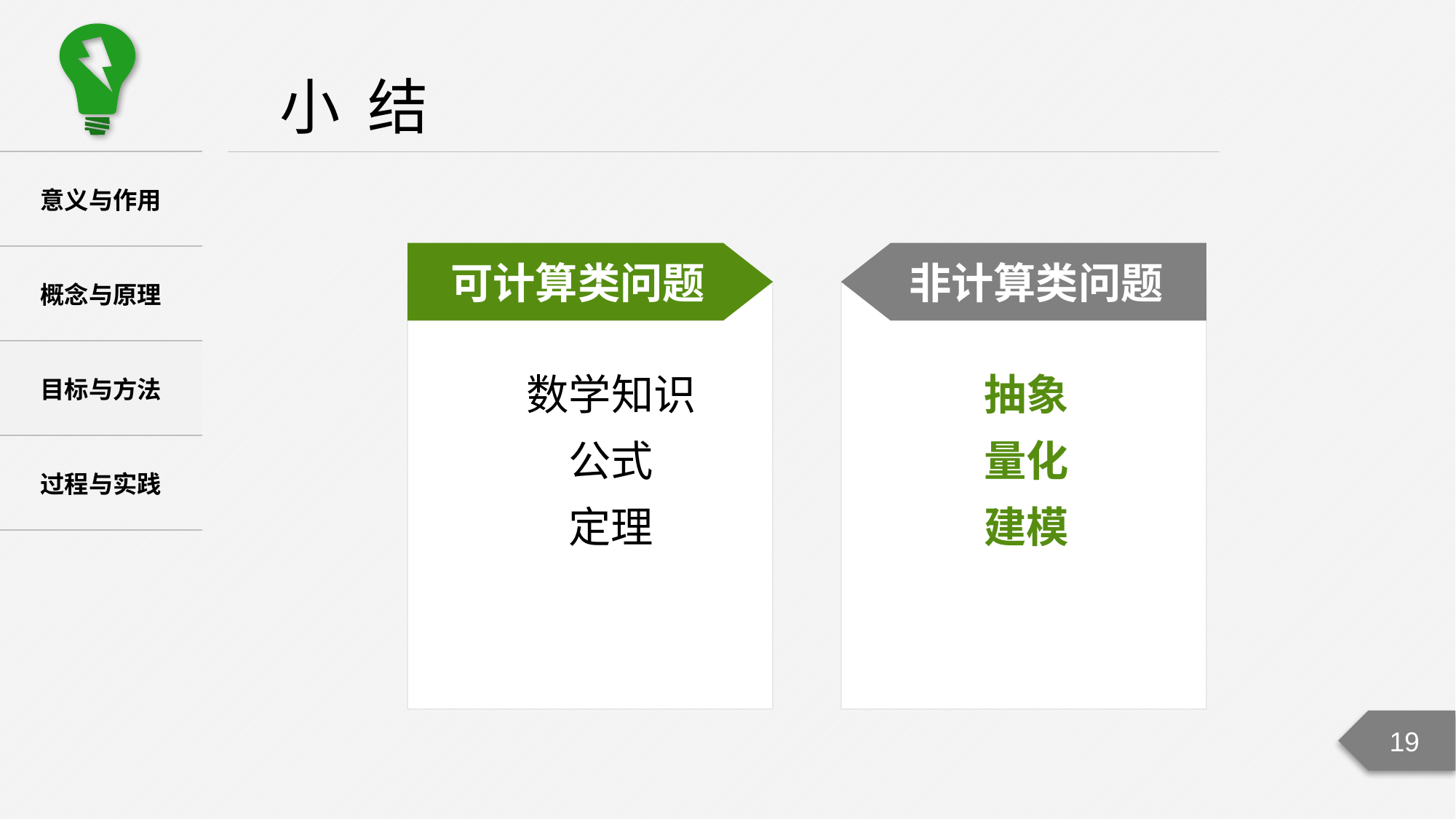

可计算类问题
非计算类问题

数学知识
公式
定理
抽象
量化
建模